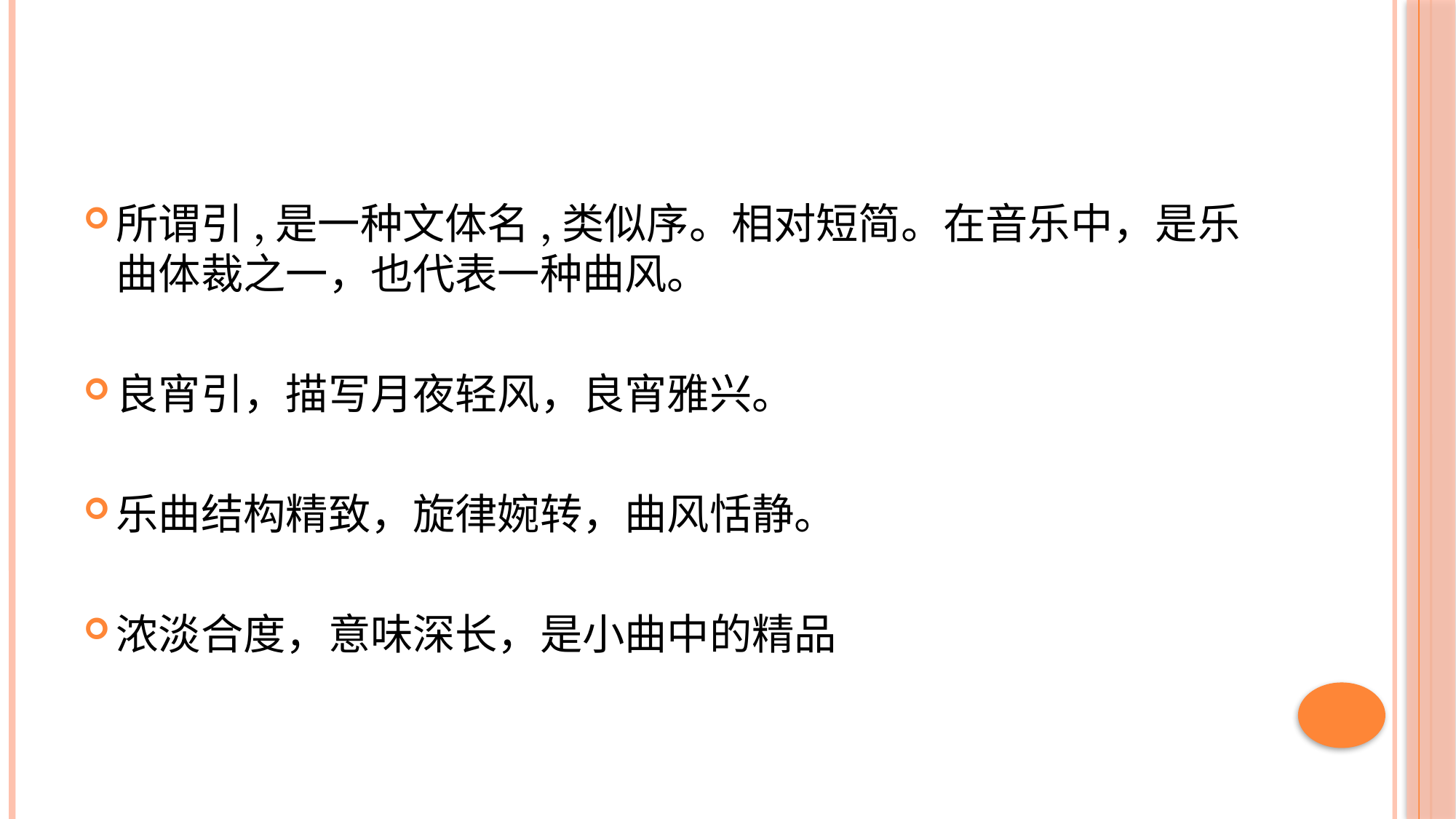

#
所谓引,是一种文体名,类似序。相对短简。在音乐中，是乐曲体裁之一，也代表一种曲风。

良宵引，描写月夜轻风，良宵雅兴。

乐曲结构精致，旋律婉转，曲风恬静。

浓淡合度，意味深长，是小曲中的精品